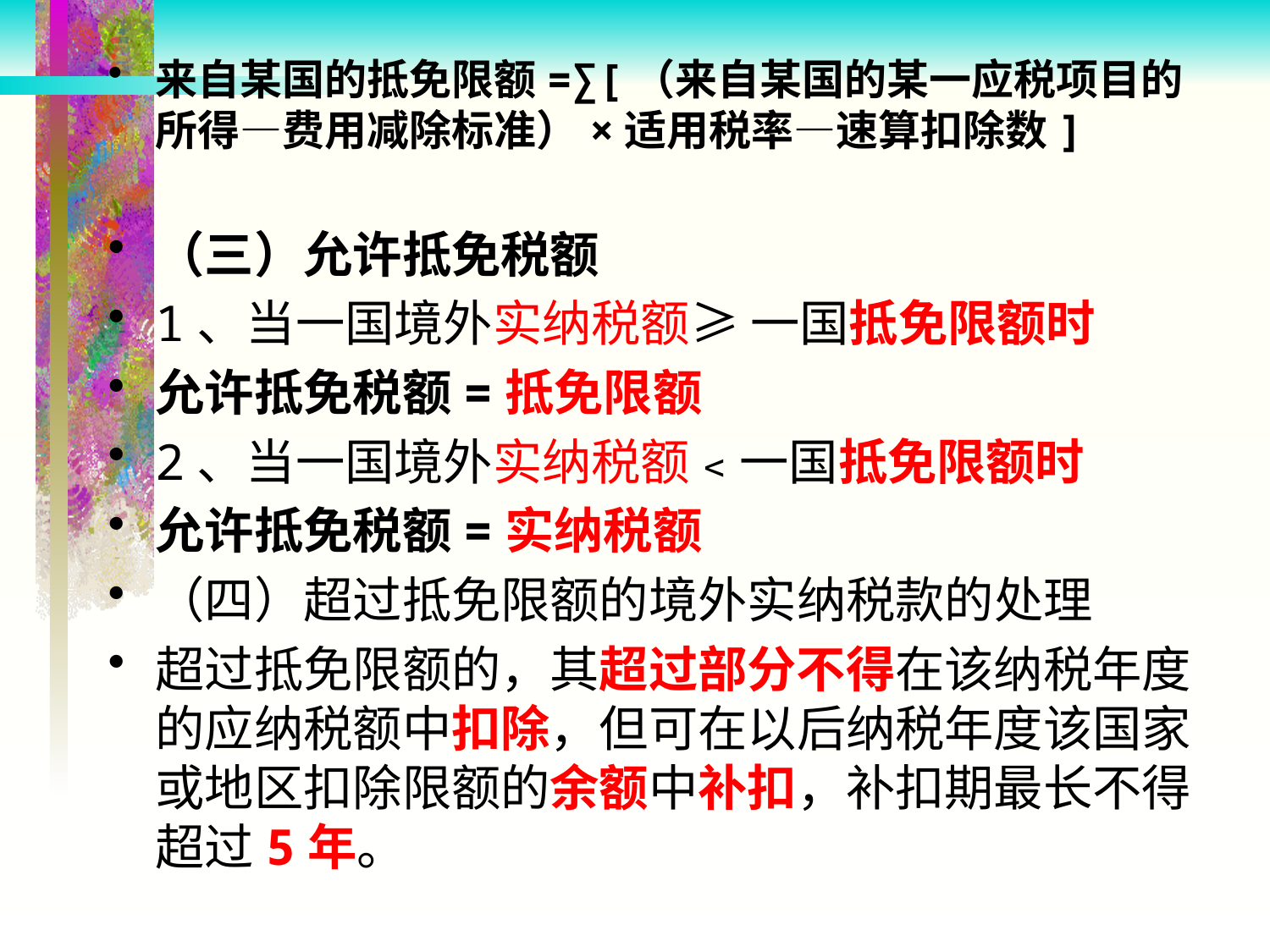

来自某国的抵免限额=∑[（来自某国的某一应税项目的所得—费用减除标准）×适用税率—速算扣除数]

（三）允许抵免税额
1、当一国境外实纳税额≥ 一国抵免限额时
允许抵免税额=抵免限额
2、当一国境外实纳税额﹤一国抵免限额时
允许抵免税额=实纳税额
（四）超过抵免限额的境外实纳税款的处理
超过抵免限额的，其超过部分不得在该纳税年度的应纳税额中扣除，但可在以后纳税年度该国家或地区扣除限额的余额中补扣，补扣期最长不得超过5年。